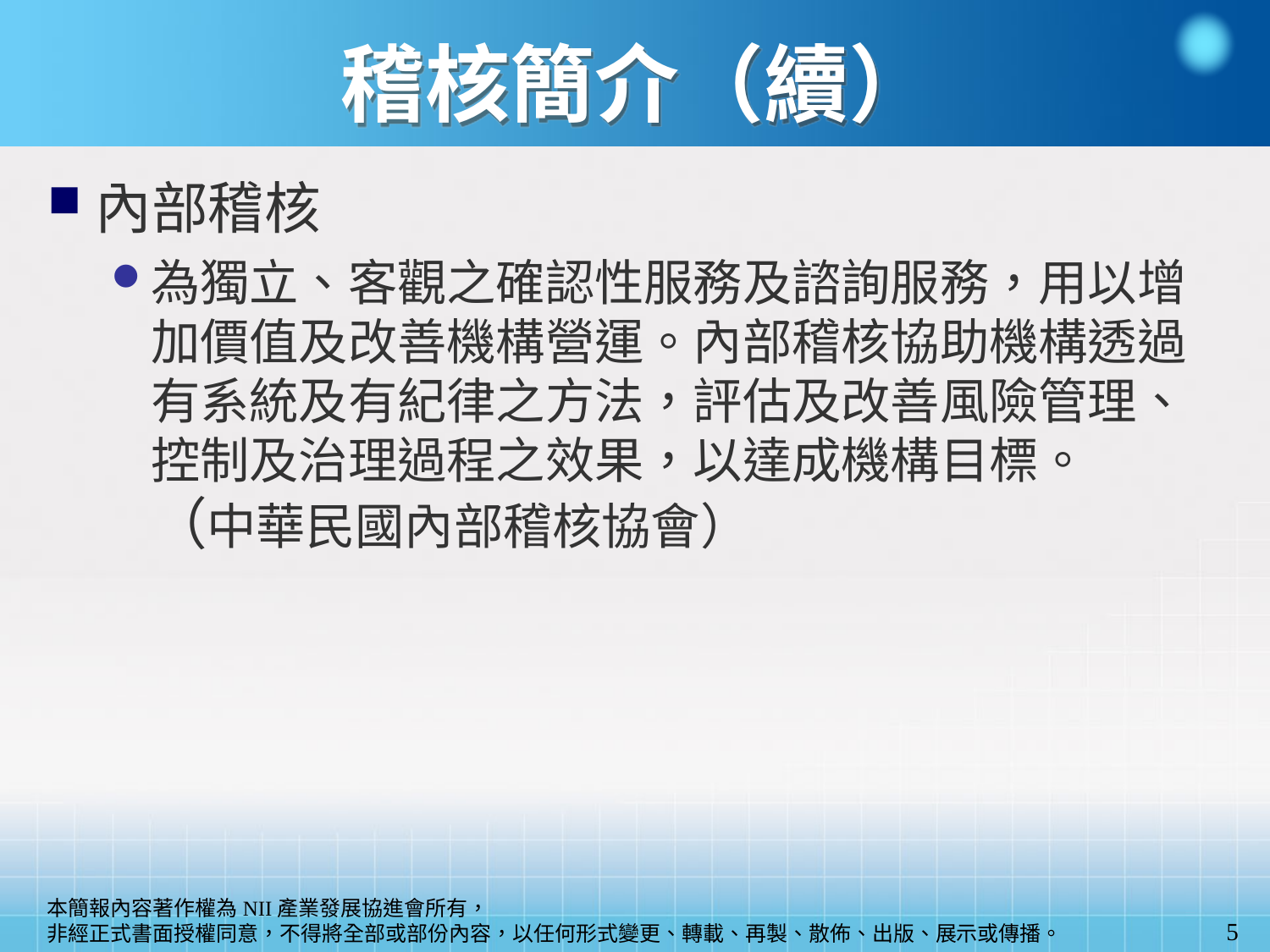

# 稽核簡介（續）
內部稽核
為獨立、客觀之確認性服務及諮詢服務，用以增加價值及改善機構營運。內部稽核協助機構透過有系統及有紀律之方法，評估及改善風險管理、控制及治理過程之效果，以達成機構目標。
（中華民國內部稽核協會）
5